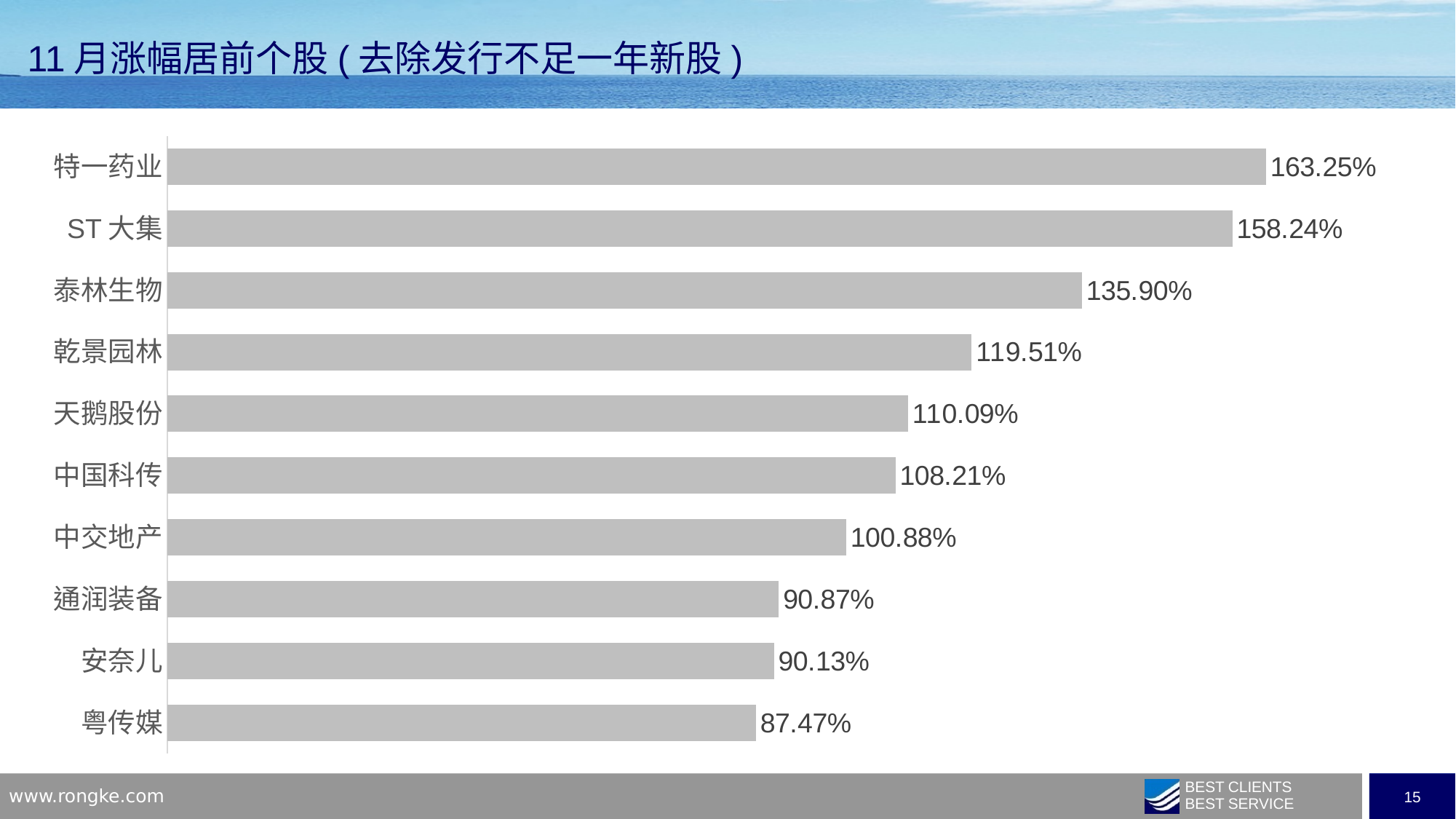

11月涨幅居前个股(去除发行不足一年新股)

### Chart

| Category | 月涨跌幅 |
|---|---|
| 特一药业 | 1.63246 |
| ST大集 | 1.582418 |
| 泰林生物 | 1.359024 |
| 乾景园林 | 1.195122 |
| 天鹅股份 | 1.10086 |
| 中国科传 | 1.0820999999999998 |
| 中交地产 | 1.008832 |
| 通润装备 | 0.908681 |
| 安奈儿 | 0.901324 |
| 粤传媒 | 0.874674 |